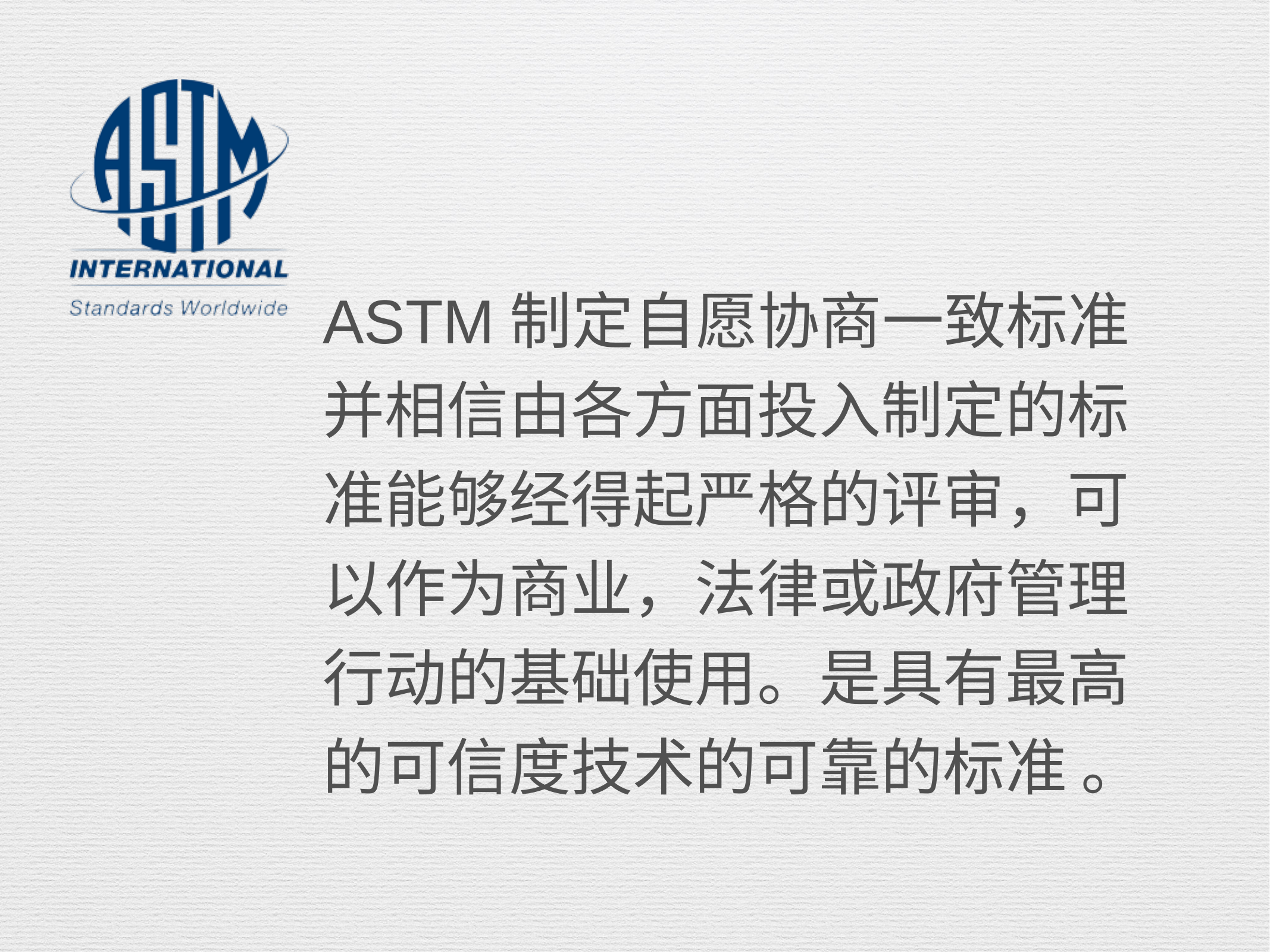

ASTM制定自愿协商一致标准并相信由各方面投入制定的标准能够经得起严格的评审，可以作为商业，法律或政府管理行动的基础使用。是具有最高的可信度技术的可靠的标准 。